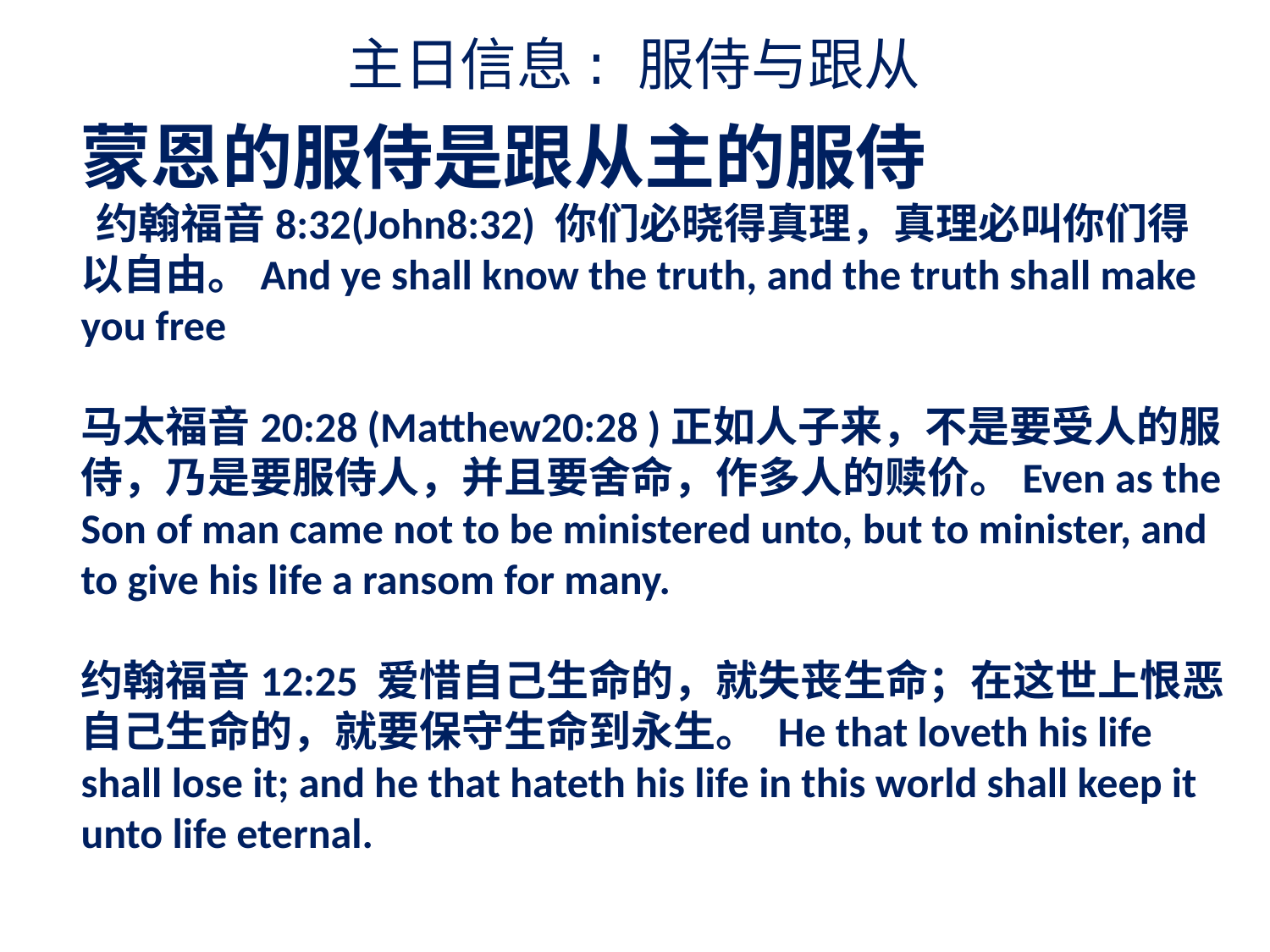

主日信息: 服侍与跟从
蒙恩的服侍是跟从主的服侍
 约翰福音8:32(John8:32) 你们必晓得真理，真理必叫你们得以自由。And ye shall know the truth, and the truth shall make you free

马太福音20:28 (Matthew20:28 )正如人子来，不是要受人的服侍，乃是要服侍人，并且要舍命，作多人的赎价。Even as the Son of man came not to be ministered unto, but to minister, and to give his life a ransom for many.

约翰福音12:25 爱惜自己生命的，就失丧生命；在这世上恨恶自己生命的，就要保守生命到永生。 He that loveth his life shall lose it; and he that hateth his life in this world shall keep it unto life eternal.